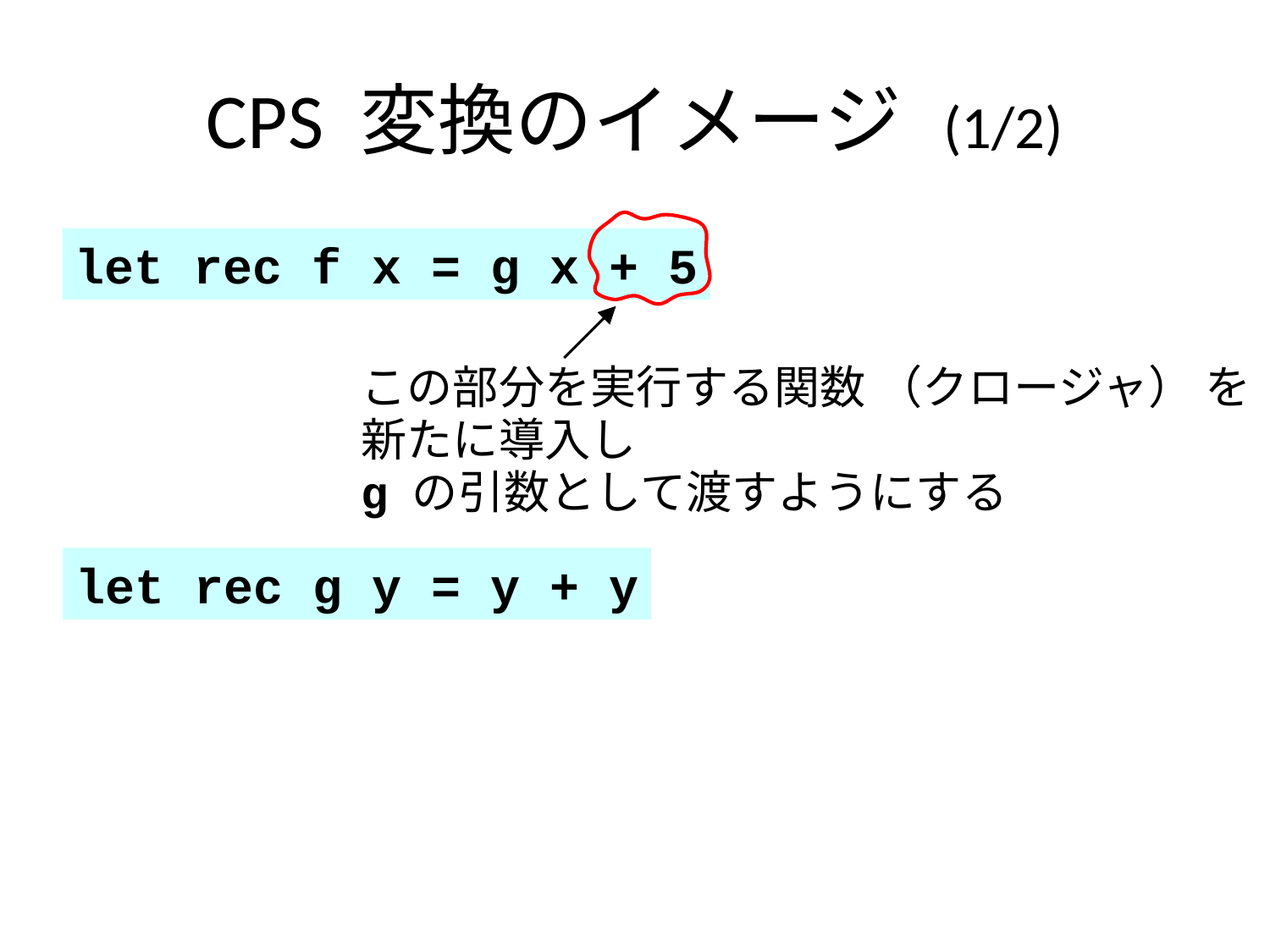

# CPS 変換のイメージ  (1/2)

let rec f x = g x + 5

この部分を実行する関数 （クロージャ） を
新たに導入し
g の引数として渡すようにする
let rec g y = y + y